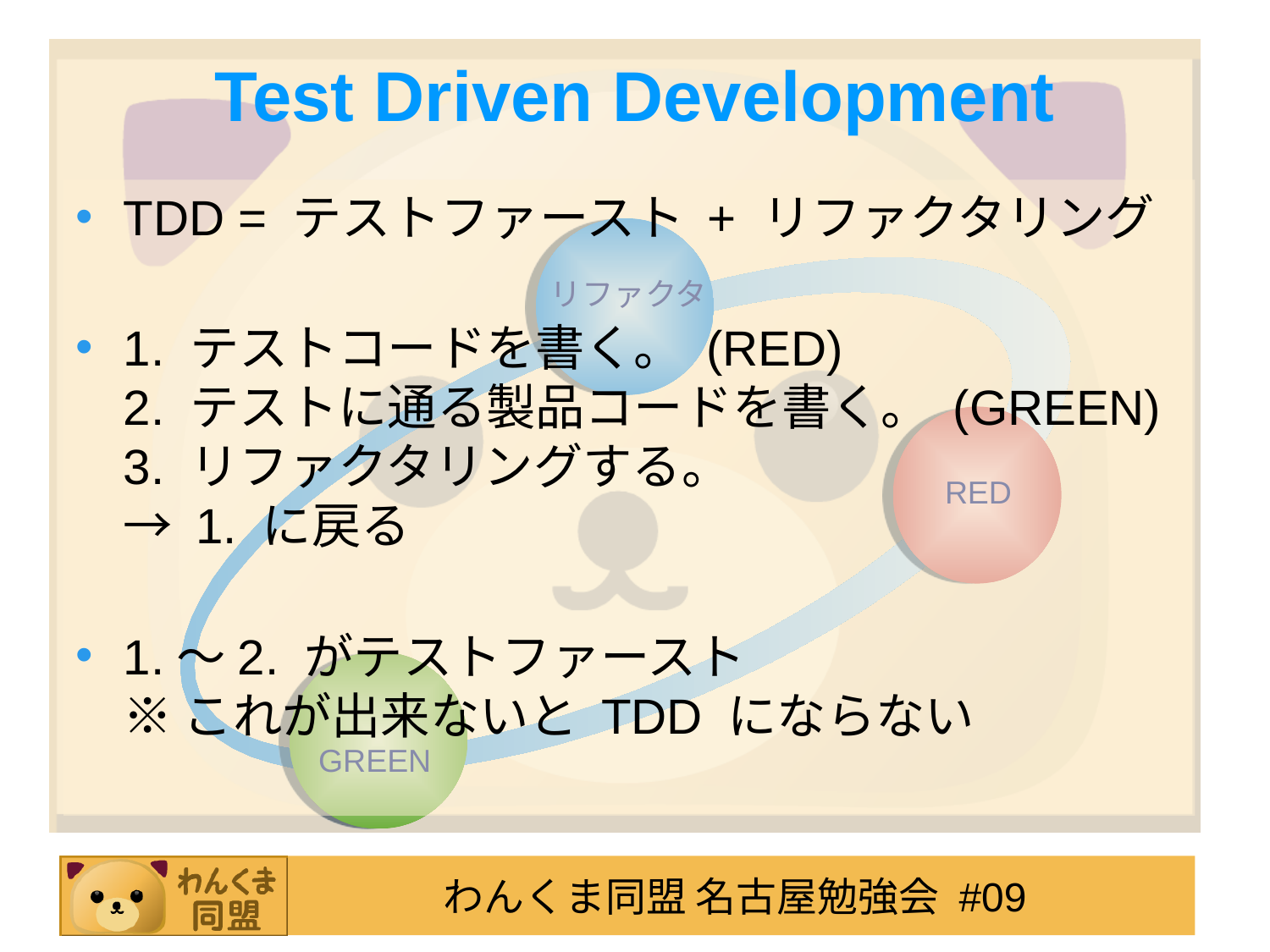

Test Driven Development

リファクタ

RED

GREEN
TDD = テストファースト + リファクタリング
1. テストコードを書く。 (RED)
2. テストに通る製品コードを書く。 (GREEN)
3. リファクタリングする。
→ 1. に戻る
1.～2. がテストファースト
※ これが出来ないと TDD にならない